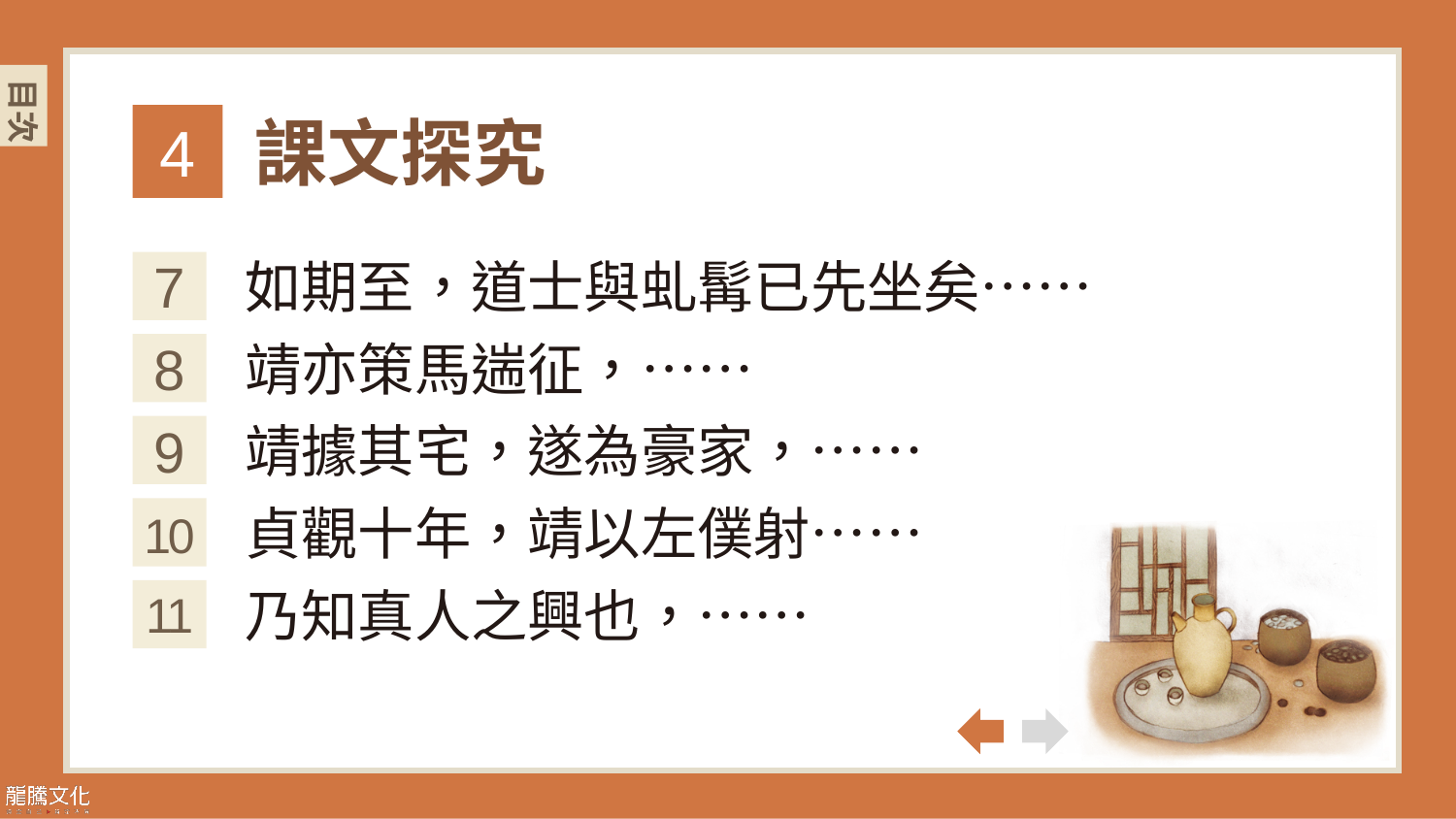

課文探究
4
如期至，道士與虬髯已先坐矣……

7
靖亦策馬遄征，……

8
靖據其宅，遂為豪家，……

9
貞觀十年，靖以左僕射……

10
乃知真人之興也，……

11